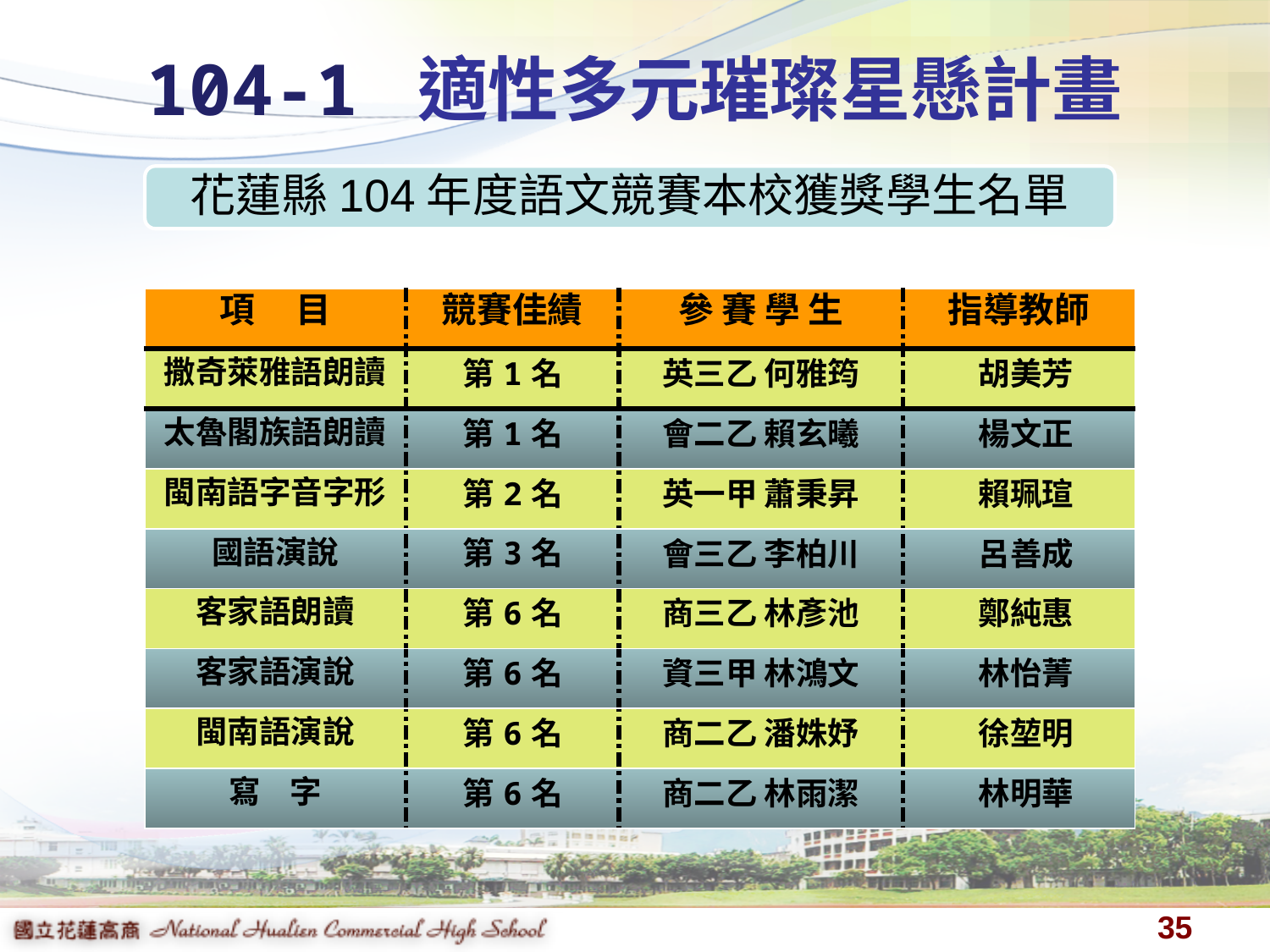

# 104-1 適性多元璀璨星懸計畫
花蓮縣104年度語文競賽本校獲獎學生名單
| 項 目 | 競賽佳績 | 參 賽 學 生 | 指導教師 |
| --- | --- | --- | --- |
| 撒奇萊雅語朗讀 | 第1名 | 英三乙 何雅筠 | 胡美芳 |
| 太魯閣族語朗讀 | 第1名 | 會二乙 賴玄曦 | 楊文正 |
| 閩南語字音字形 | 第2名 | 英一甲 蕭秉昇 | 賴珮瑄 |
| 國語演說 | 第3名 | 會三乙 李柏川 | 呂善成 |
| 客家語朗讀 | 第6名 | 商三乙 林彥池 | 鄭純惠 |
| 客家語演說 | 第6名 | 資三甲 林鴻文 | 林怡菁 |
| 閩南語演說 | 第6名 | 商二乙 潘姝妤 | 徐堃明 |
| 寫 字 | 第6名 | 商二乙 林雨潔 | 林明華 |